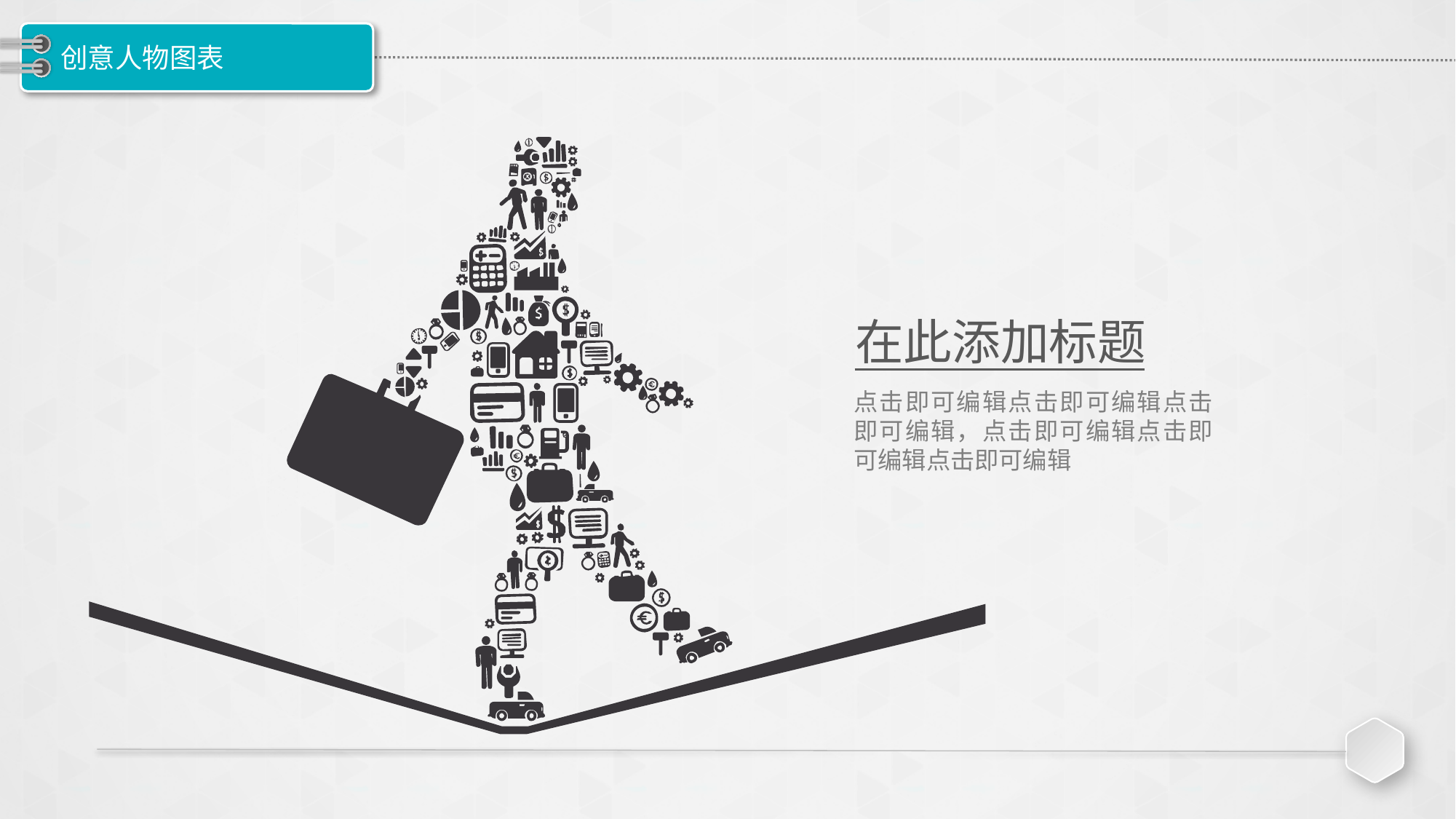

# 创意人物图表

在此添加标题
点击即可编辑点击即可编辑点击即可编辑，点击即可编辑点击即可编辑点击即可编辑
120